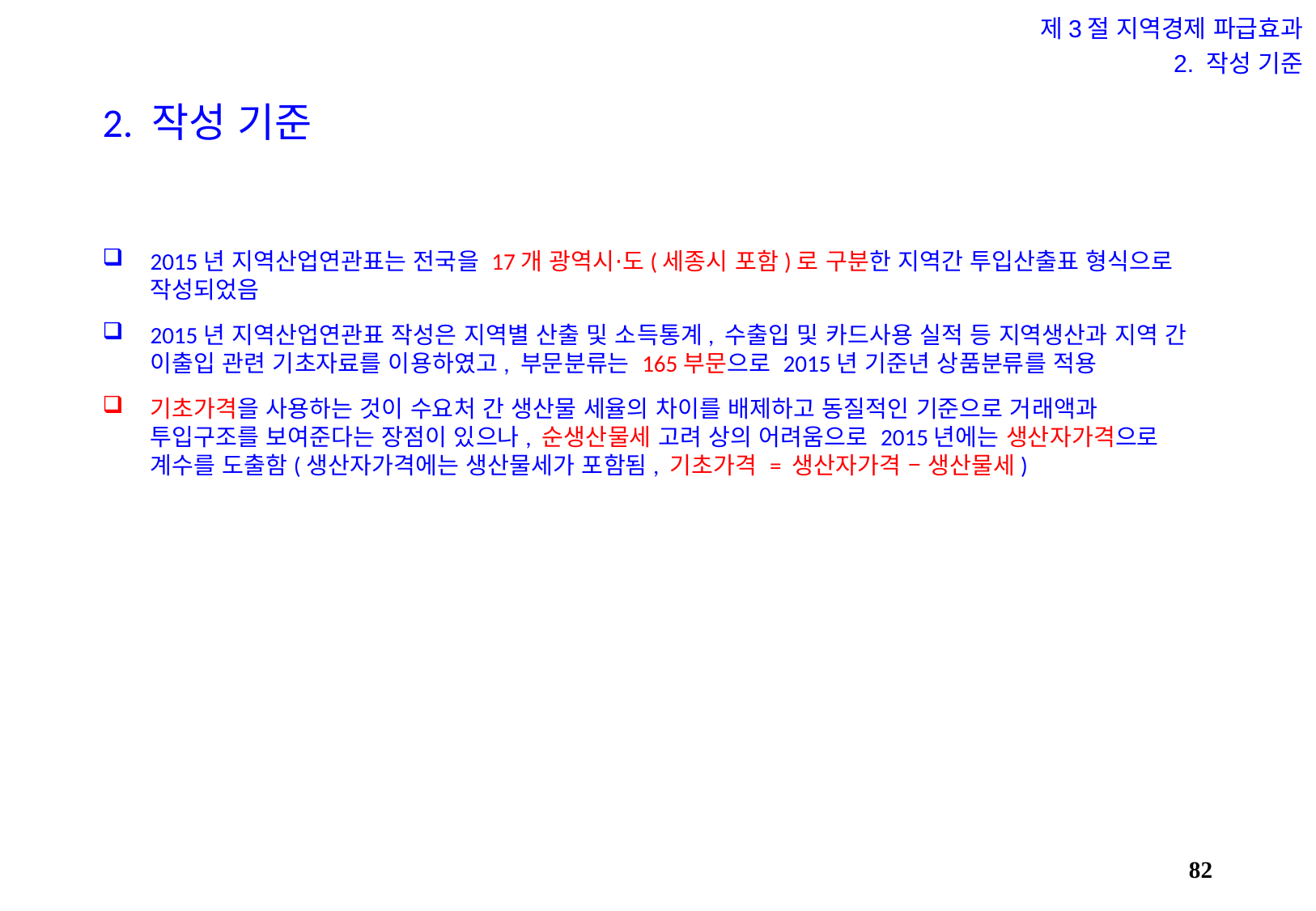

제3절 지역경제 파급효과
2. 작성 기준
# 2. 작성 기준
2015년 지역산업연관표는 전국을 17개 광역시⋅도(세종시 포함)로 구분한 지역간 투입산출표 형식으로 작성되었음
2015년 지역산업연관표 작성은 지역별 산출 및 소득통계, 수출입 및 카드사용 실적 등 지역생산과 지역 간 이출입 관련 기초자료를 이용하였고, 부문분류는 165부문으로 2015년 기준년 상품분류를 적용
기초가격을 사용하는 것이 수요처 간 생산물 세율의 차이를 배제하고 동질적인 기준으로 거래액과 투입구조를 보여준다는 장점이 있으나, 순생산물세 고려 상의 어려움으로 2015년에는 생산자가격으로 계수를 도출함(생산자가격에는 생산물세가 포함됨, 기초가격 = 생산자가격 – 생산물세)

82